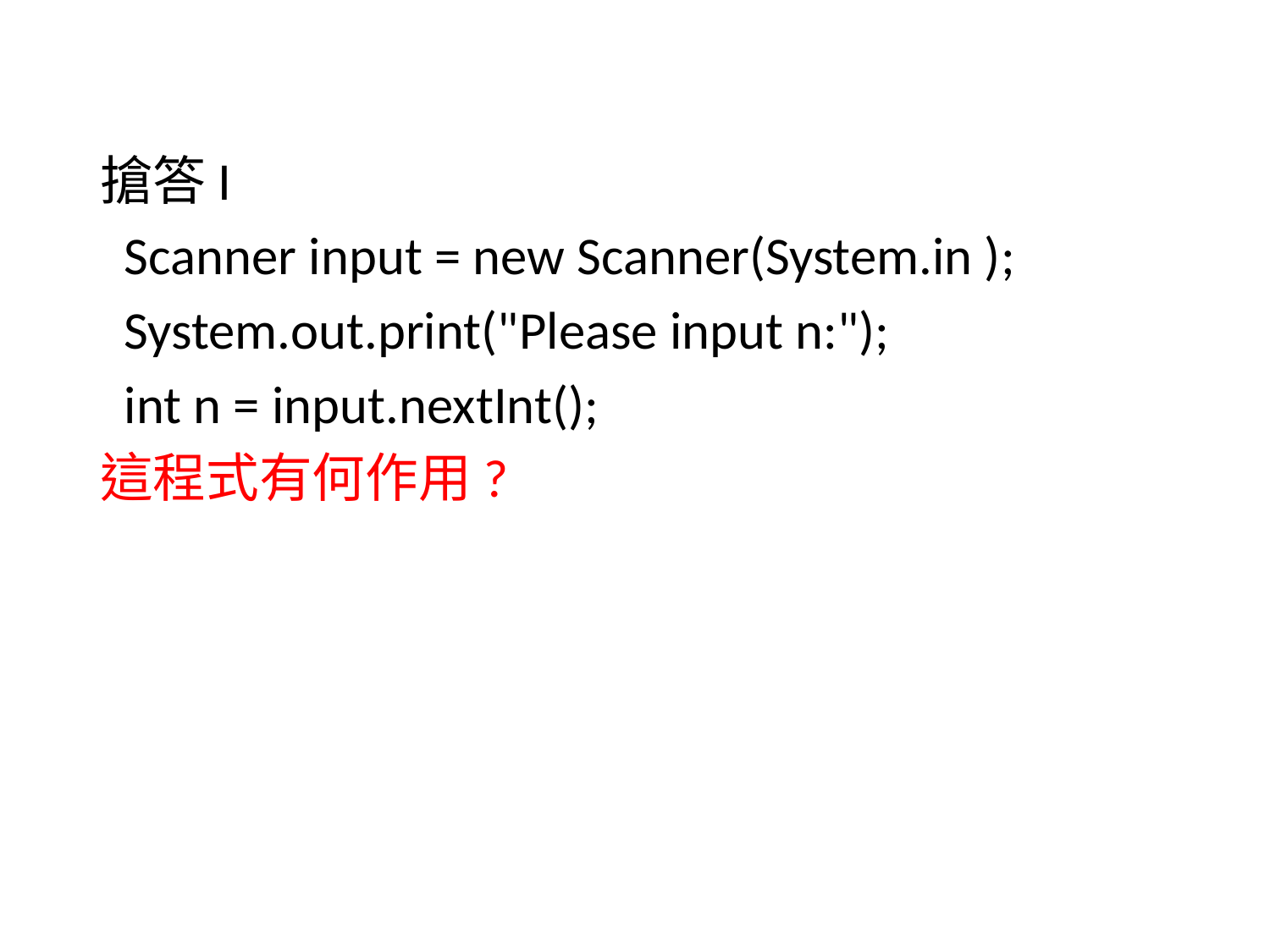

搶答I
  Scanner input = new Scanner(System.in );
  System.out.print("Please input n:");
  int n = input.nextInt();
這程式有何作用?